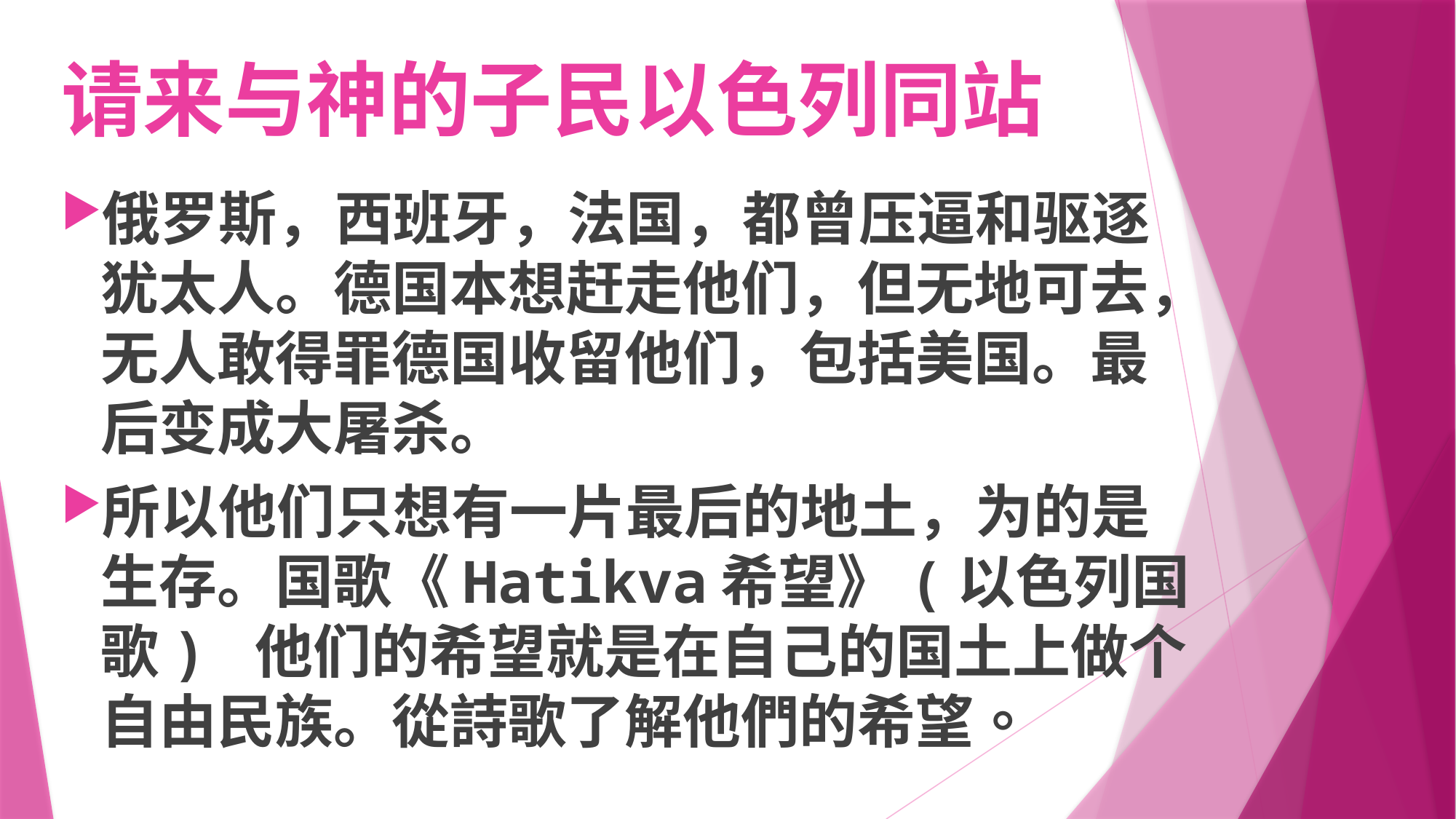

# 请来与神的子民以色列同站
俄罗斯，西班牙，法国，都曾压逼和驱逐犹太人。德国本想赶走他们，但无地可去，无人敢得罪德国收留他们，包括美国。最后变成大屠杀。
所以他们只想有一片最后的地土，为的是生存。国歌《Hatikva希望》(以色列国歌) 他们的希望就是在自己的国土上做个自由民族。從詩歌了解他們的希望。